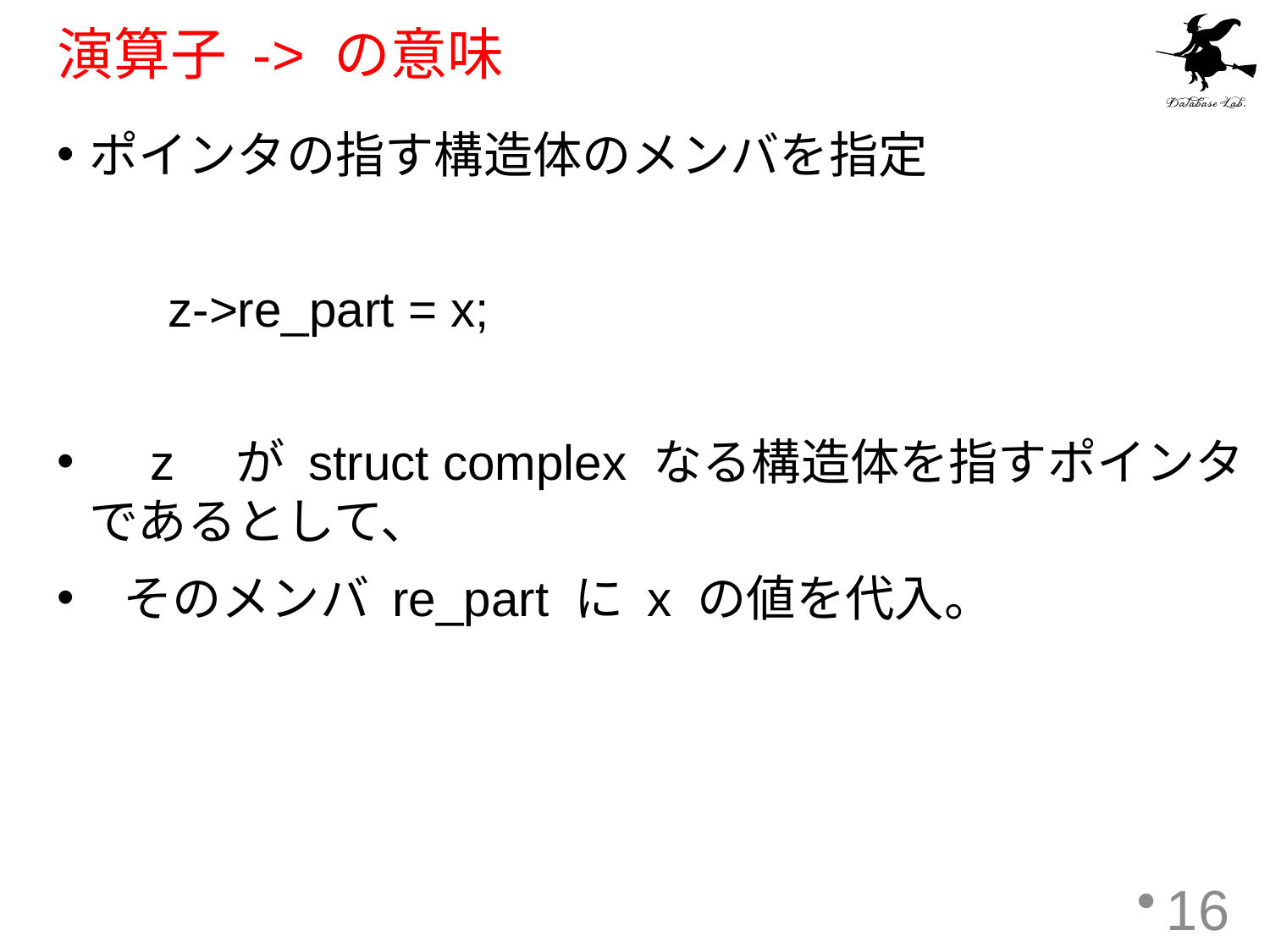

# 演算子 -> の意味
ポインタの指す構造体のメンバを指定

　　z->re_part = x;

　z　が struct complex なる構造体を指すポインタであるとして、
  そのメンバ re_part に x の値を代入。
16